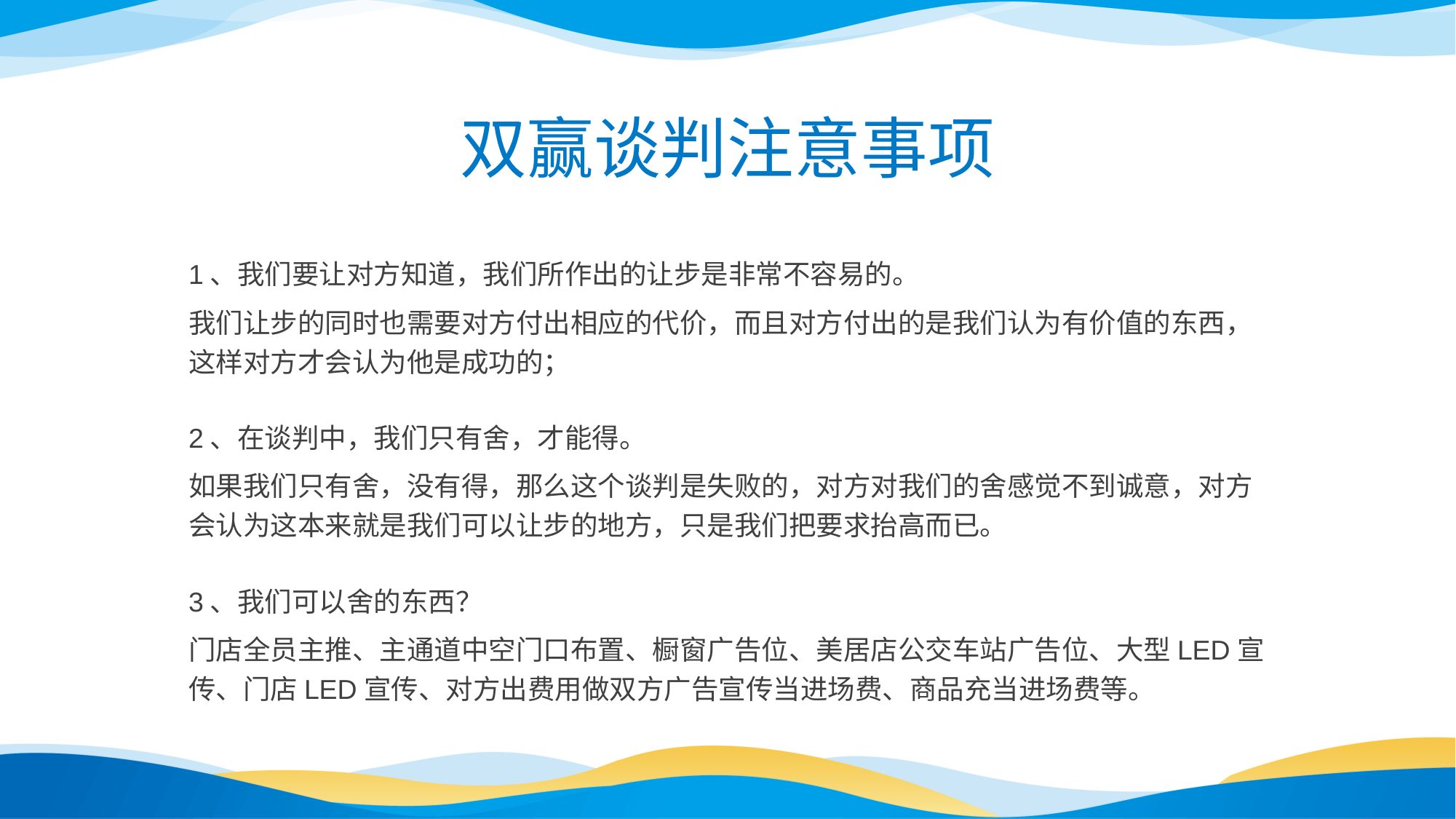

双赢谈判注意事项
1、我们要让对方知道，我们所作出的让步是非常不容易的。
我们让步的同时也需要对方付出相应的代价，而且对方付出的是我们认为有价值的东西，这样对方才会认为他是成功的；
2、在谈判中，我们只有舍，才能得。
如果我们只有舍，没有得，那么这个谈判是失败的，对方对我们的舍感觉不到诚意，对方会认为这本来就是我们可以让步的地方，只是我们把要求抬高而已。
3、我们可以舍的东西？
门店全员主推、主通道中空门口布置、橱窗广告位、美居店公交车站广告位、大型LED宣传、门店LED宣传、对方出费用做双方广告宣传当进场费、商品充当进场费等。